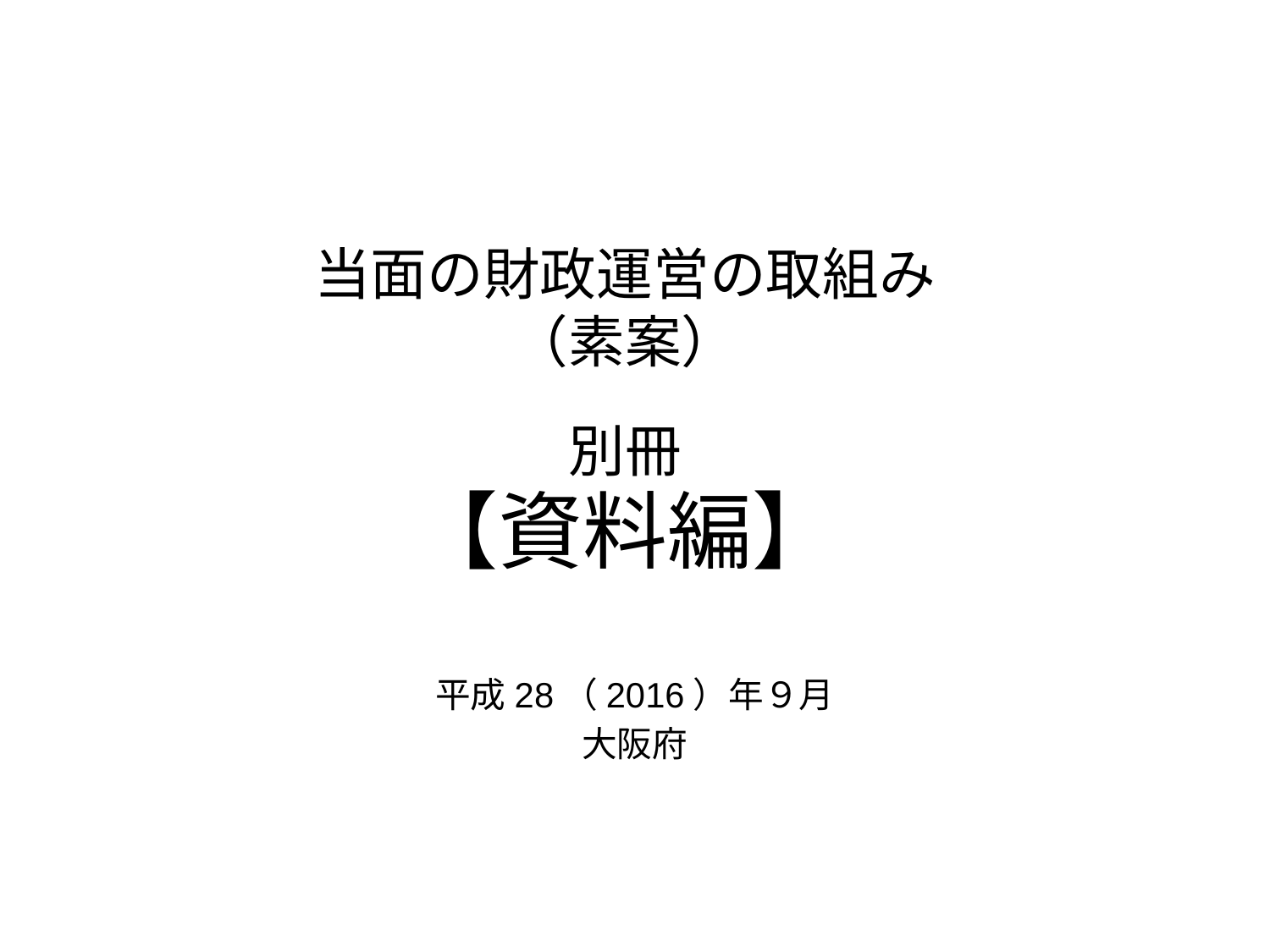

# 当面の財政運営の取組み （素案）
別冊
【資料編】
平成28（2016）年９月
大阪府